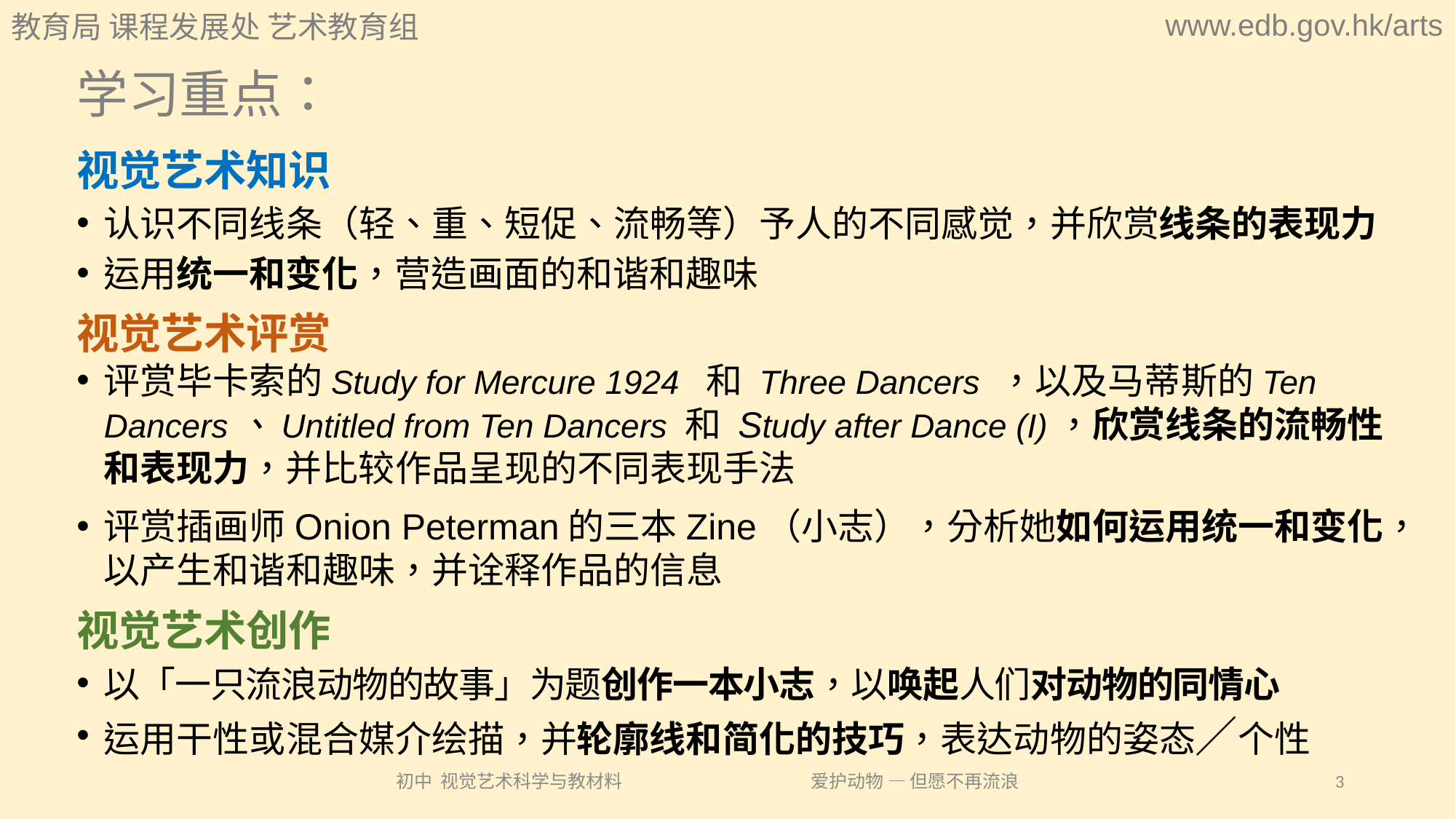

www.edb.gov.hk/arts
教育局 课程发展处 艺术教育组
学习重点：
视觉艺术知识
认识不同线条（轻、重、短促、流畅等）予人的不同感觉，并欣赏线条的表现力
运用统一和变化，营造画面的和谐和趣味
视觉艺术评赏
评赏毕卡索的Study for Mercure 1924  和 Three Dancers ，以及马蒂斯的Ten Dancers、Untitled from Ten Dancers 和 Study after Dance (I)，欣赏线条的流畅性和表现力，并比较作品呈现的不同表现手法
评赏插画师Onion Peterman的三本Zine（小志），分析她如何运用统一和变化，以产生和谐和趣味，并诠释作品的信息
视觉艺术创作
以「一只流浪动物的故事」为题创作一本小志，以唤起人们对动物的同情心
运用干性或混合媒介绘描，并轮廓线和简化的技巧，表达动物的姿态／个性

初中  视觉艺术科学与教材料
爱护动物 — 但愿不再流浪
3